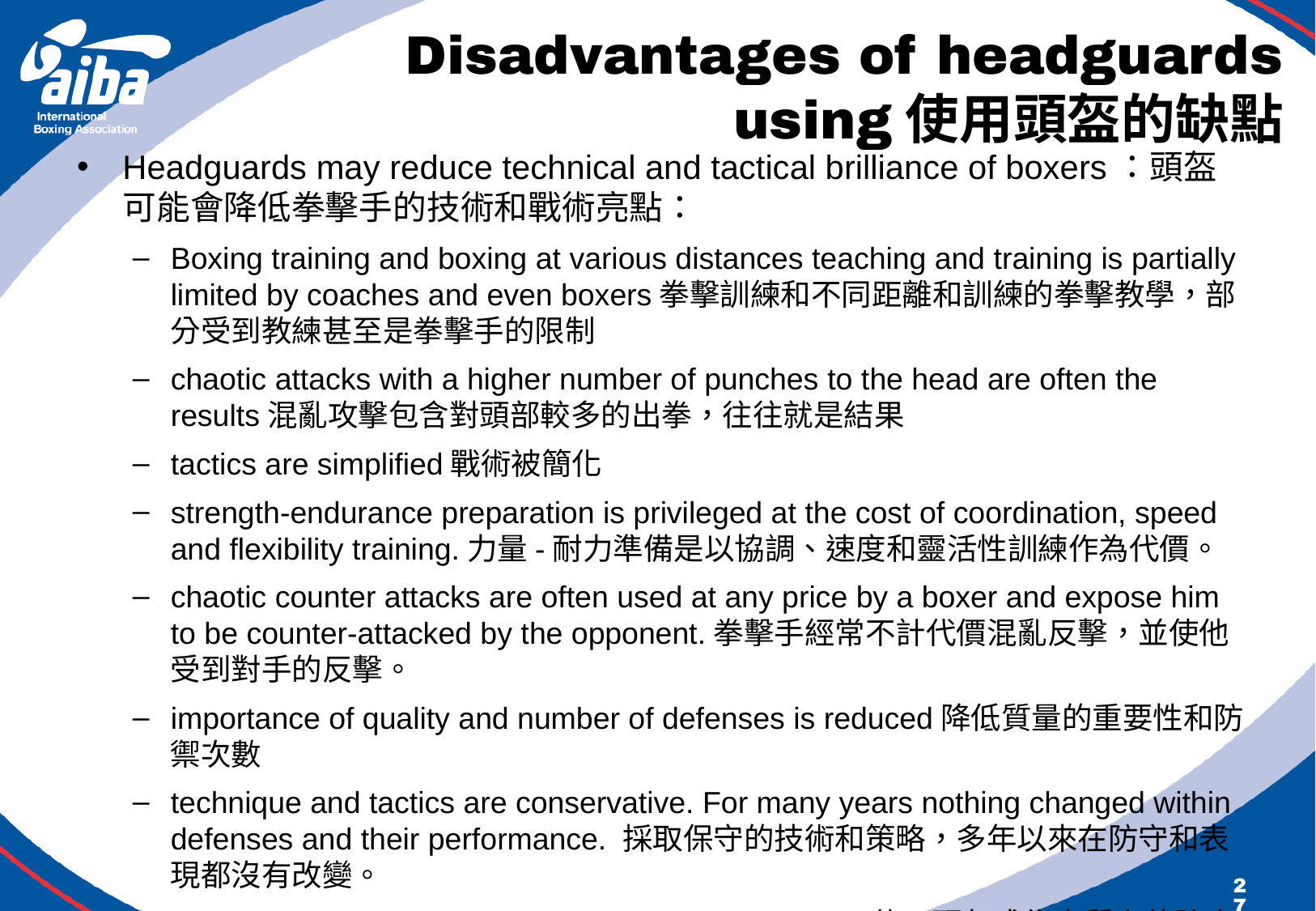

# Disadvantages of headguards using使用頭盔的缺點
Headguards may reduce technical and tactical brilliance of boxers：頭盔可能會降低拳擊手的技術和戰術亮點：
Boxing training and boxing at various distances teaching and training is partially limited by coaches and even boxers拳擊訓練和不同距離和訓練的拳擊教學，部分受到教練甚至是拳擊手的限制
chaotic attacks with a higher number of punches to the head are often the results混亂攻擊包含對頭部較多的出拳，往往就是結果
tactics are simplified戰術被簡化
strength-endurance preparation is privileged at the cost of coordination, speed and flexibility training.力量-耐力準備是以協調、速度和靈活性訓練作為代價。
chaotic counter attacks are often used at any price by a boxer and expose him to be counter-attacked by the opponent.拳擊手經常不計代價混亂反擊，並使他受到對手的反擊。
importance of quality and number of defenses is reduced降低質量的重要性和防禦次數
technique and tactics are conservative. For many years nothing changed within defenses and their performance. 採取保守的技術和策略，多年以來在防守和表現都沒有改變。
using headguards became a defense in and of itself使用頭盔成為本質上的防守
lack of active and finessed defenses缺乏積極和適度的防禦

272